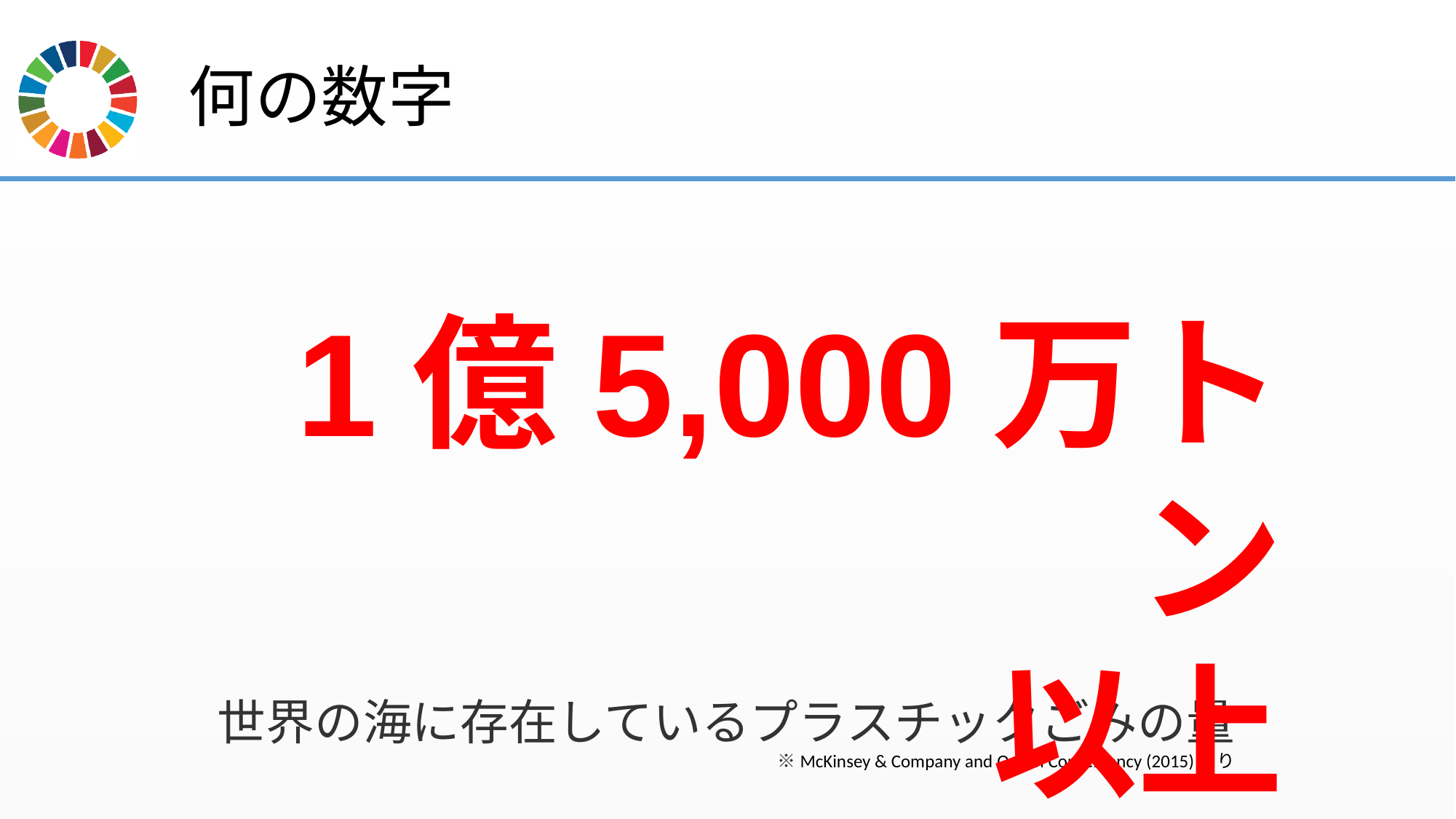

# 何の数字
1億5,000万トン
以上
世界の海に存在しているプラスチックごみの量※McKinsey & Company and Ocean Conservancy (2015)より